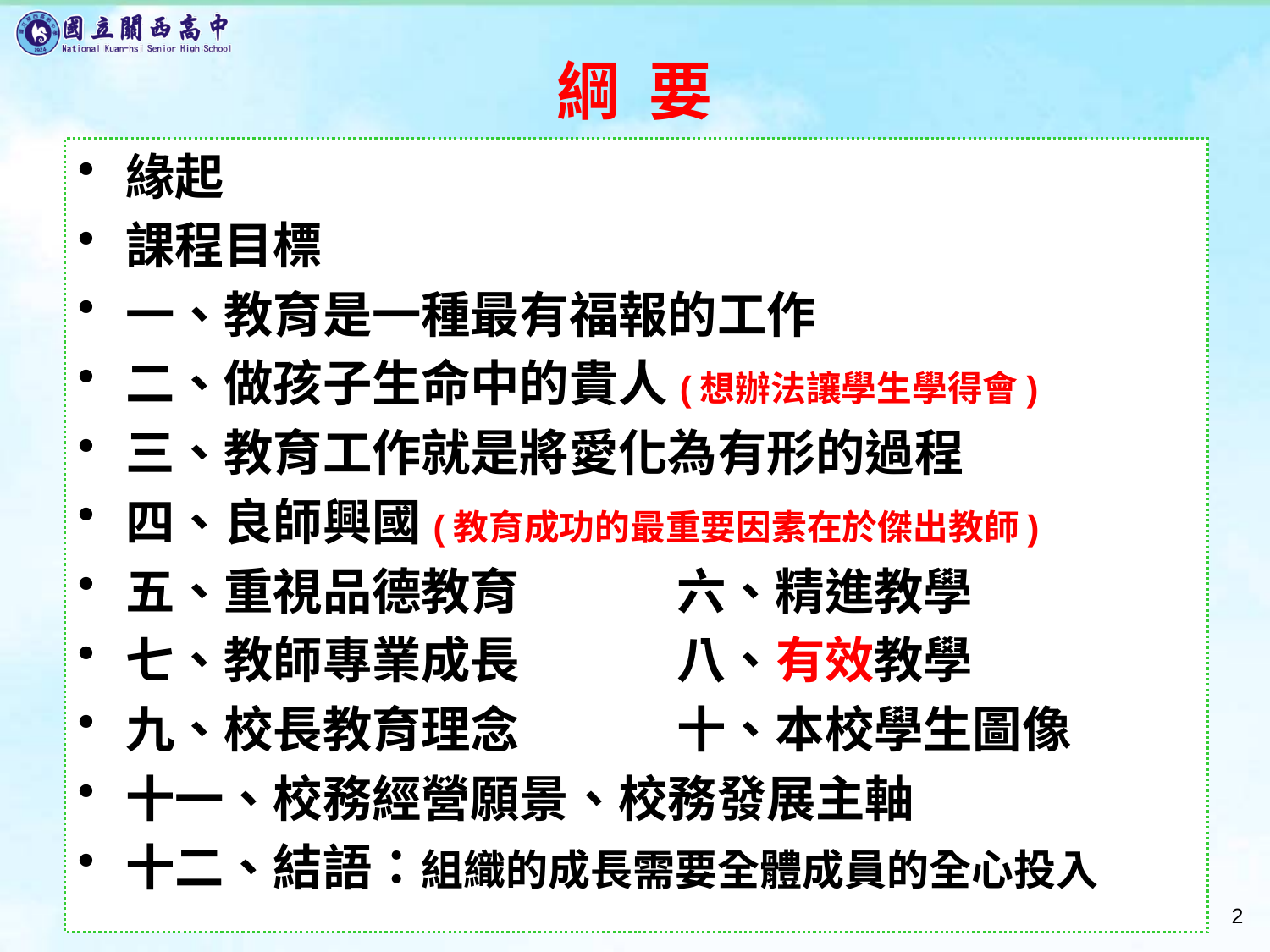

# 綱  要
緣起
課程目標
一、教育是一種最有福報的工作
二、做孩子生命中的貴人(想辦法讓學生學得會)
三、教育工作就是將愛化為有形的過程
四、良師興國(教育成功的最重要因素在於傑出教師)
五、重視品德教育              六、精進教學
七、教師專業成長              八、有效教學
九、校長教育理念              十、本校學生圖像
十一、校務經營願景、校務發展主軸
十二、結語：組織的成長需要全體成員的全心投入